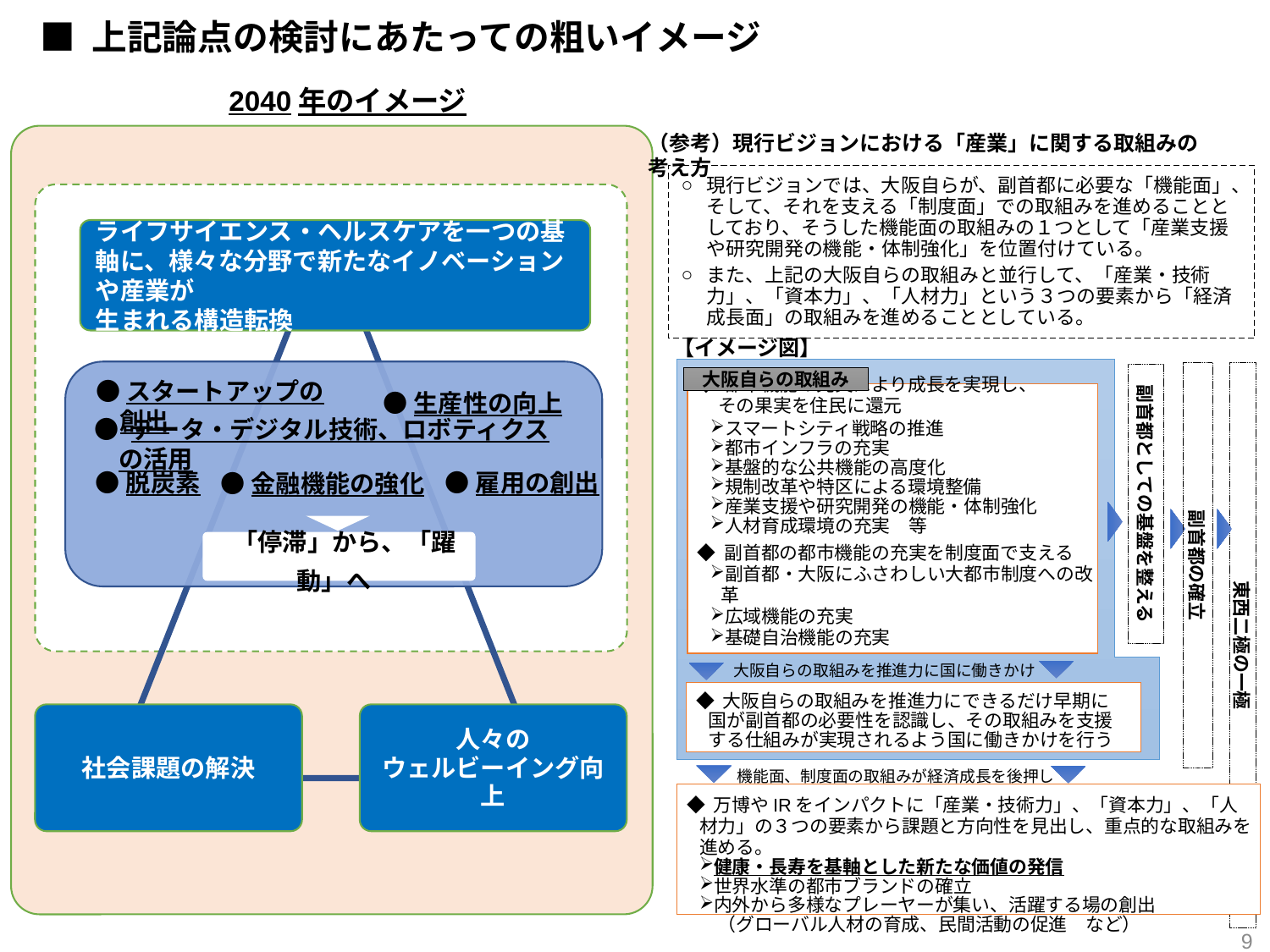

■ 上記論点の検討にあたっての粗いイメージ
2040年のイメージ
（参考）現行ビジョンにおける「産業」に関する取組みの考え方

現行ビジョンでは、大阪自らが、副首都に必要な「機能面」、そして、それを支える「制度面」での取組みを進めることとしており、そうした機能面の取組みの１つとして「産業支援や研究開発の機能・体制強化」を位置付けている。
また、上記の大阪自らの取組みと並行して、「産業・技術力」、「資本力」、「人材力」という３つの要素から「経済成長面」の取組みを進めることとしている。

ライフサイエンス・ヘルスケアを一つの基軸に、様々な分野で新たなイノベーションや産業が
生まれる構造転換

【イメージ図】

副首都の確立
東西二極の一極
副首都としての基盤を整える
●生産性の向上
大阪自らの取組み
●スタートアップの創出
◆ 都市機能の充実により成長を実現し、
    その果実を住民に還元
スマートシティ戦略の推進
都市インフラの充実
基盤的な公共機能の高度化
規制改革や特区による環境整備
産業支援や研究開発の機能・体制強化
人材育成環境の充実　等
◆ 副首都の都市機能の充実を制度面で支える
副首都・大阪にふさわしい大都市制度への改革
広域機能の充実
基礎自治機能の充実
● データ・デジタル技術、ロボティクスの活用
●脱炭素
●雇用の創出
●金融機能の強化

　「停滞」から、「躍動」へ
大阪自らの取組みを推進力に国に働きかけ

◆ 大阪自らの取組みを推進力にできるだけ早期に
  国が副首都の必要性を認識し、その取組みを支援
  する仕組みが実現されるよう国に働きかけを行う

社会課題の解決
人々の
ウェルビーイング向上
機能面、制度面の取組みが経済成長を後押し

◆ 万博やIRをインパクトに「産業・技術力」、「資本力」、「人材力」の３つの要素から課題と方向性を見出し、重点的な取組みを進める。
健康・長寿を基軸とした新たな価値の発信
世界水準の都市ブランドの確立
内外から多様なプレーヤーが集い、活躍する場の創出
　（グローバル人材の育成、民間活動の促進　など）
9